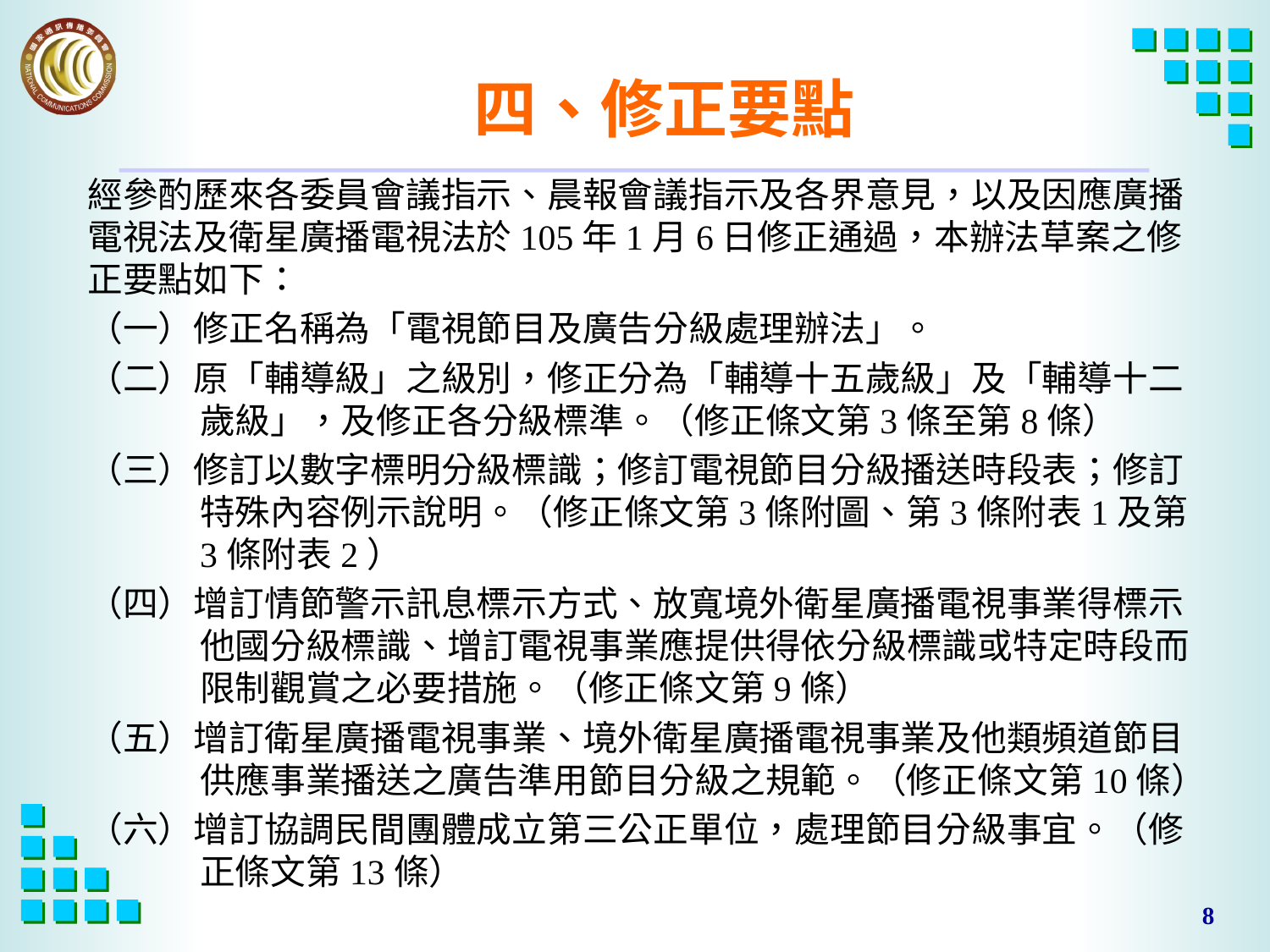

# 四、修正要點
經參酌歷來各委員會議指示、晨報會議指示及各界意見，以及因應廣播電視法及衛星廣播電視法於105年1月6日修正通過，本辦法草案之修正要點如下：
（一）修正名稱為「電視節目及廣告分級處理辦法」。
（二）原「輔導級」之級別，修正分為「輔導十五歲級」及「輔導十二歲級」，及修正各分級標準。（修正條文第3條至第8條）
（三）修訂以數字標明分級標識；修訂電視節目分級播送時段表；修訂特殊內容例示說明。（修正條文第3條附圖、第3條附表1及第3條附表2）
（四）增訂情節警示訊息標示方式、放寬境外衛星廣播電視事業得標示他國分級標識、增訂電視事業應提供得依分級標識或特定時段而限制觀賞之必要措施。（修正條文第9條）
（五）增訂衛星廣播電視事業、境外衛星廣播電視事業及他類頻道節目供應事業播送之廣告準用節目分級之規範。（修正條文第10條）
（六）增訂協調民間團體成立第三公正單位，處理節目分級事宜。（修正條文第13條）